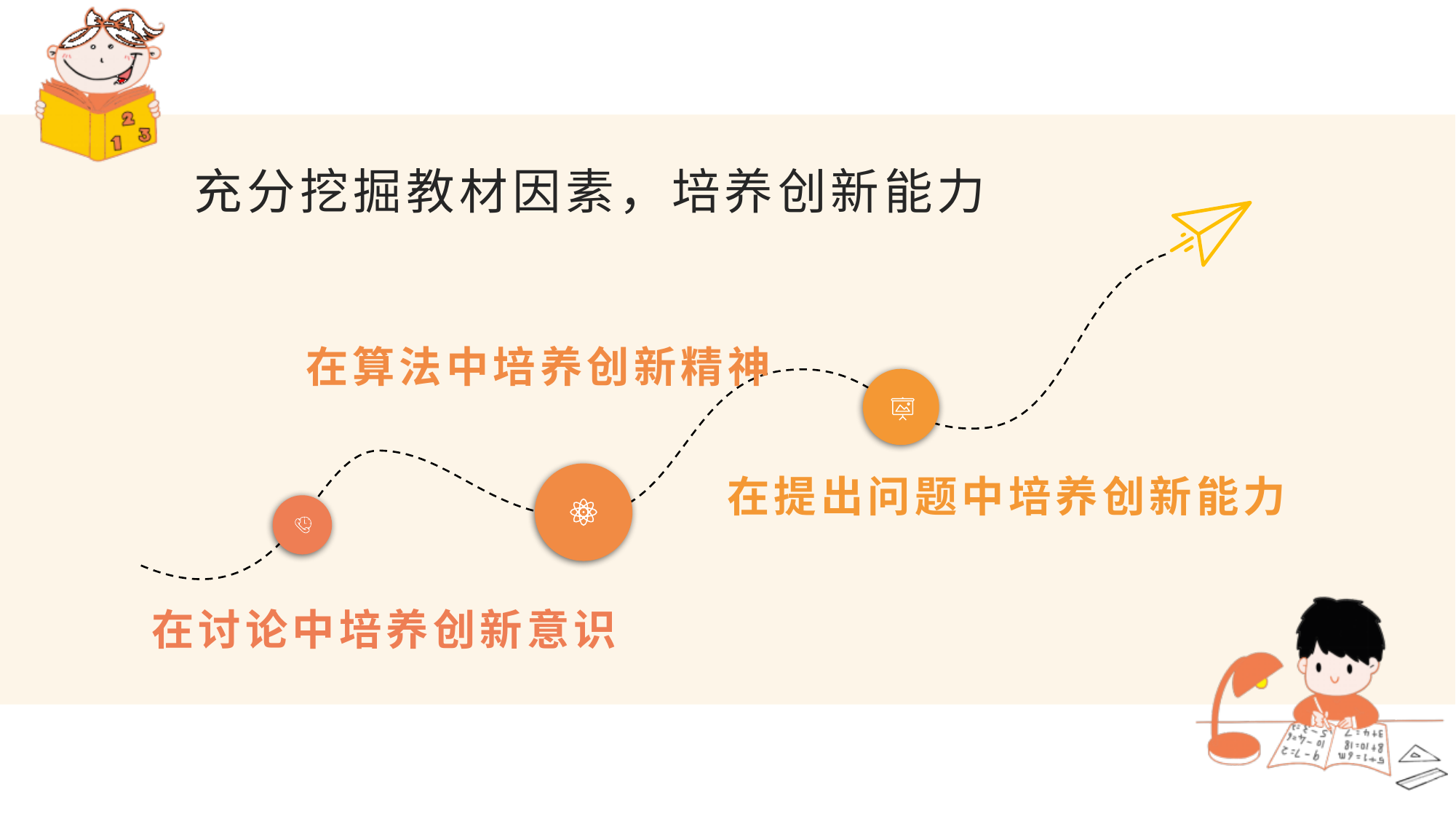

# 充分挖掘教材因素，培养创新能力

在算法中培养创新精神

在提出问题中培养创新能力

在讨论中培养创新意识